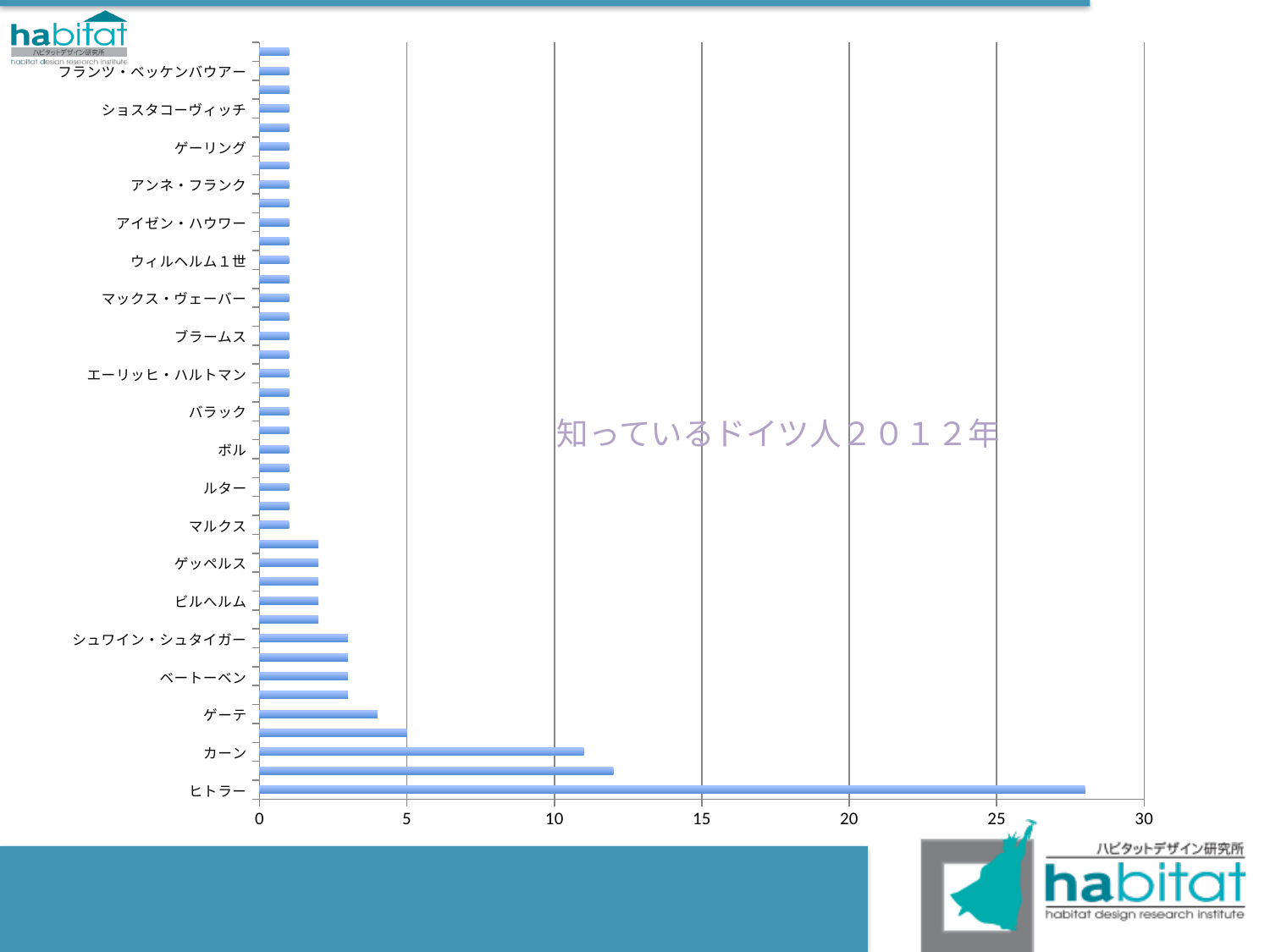

### Chart

| Category |  |
|---|---|
| ヒトラー | 28.0 |
| メルケル | 12.0 |
| カーン | 11.0 |
| ビスマルク | 5.0 |
| ゲーテ | 4.0 |
| クローゼ | 3.0 |
| ベートーベン | 3.0 |
| アインシュタイン | 3.0 |
| シュワイン・シュタイガー | 3.0 |
| エジル | 2.0 |
| ビルへルム | 2.0 |
| ロンメル | 2.0 |
| ゲッペルス | 2.0 |
| ゴメス | 2.0 |
| マルクス | 1.0 |
| カフカ | 1.0 |
| ルター | 1.0 |
| シェークスピア | 1.0 |
| ボル | 1.0 |
| ダーク・ノヴィツキー | 1.0 |
| バラック | 1.0 |
| マイケル・シェンカー | 1.0 |
| エーリッヒ・ハルトマン | 1.0 |
| ハンス・ヨアヒム・マルセイユ | 1.0 |
| ブラームス | 1.0 |
| アイヒェンドルフ | 1.0 |
| マックス・ヴェーバー | 1.0 |
| マヌエル・ノイアー | 1.0 |
| ウィルヘルム１世 | 1.0 |
| フリードヒ１世 | 1.0 |
| アイゼン・ハウワー | 1.0 |
| リカード | 1.0 |
| アンネ・フランク | 1.0 |
| ヘルマン・ヘッセ | 1.0 |
| ゲーリング | 1.0 |
| ヒムラー | 1.0 |
| ショスタコーヴィッチ | 1.0 |
| レーヴ | 1.0 |
| フランツ・ベッケンバウアー | 1.0 |
| ラーム | 1.0 |
知っているドイツ人２０１２年